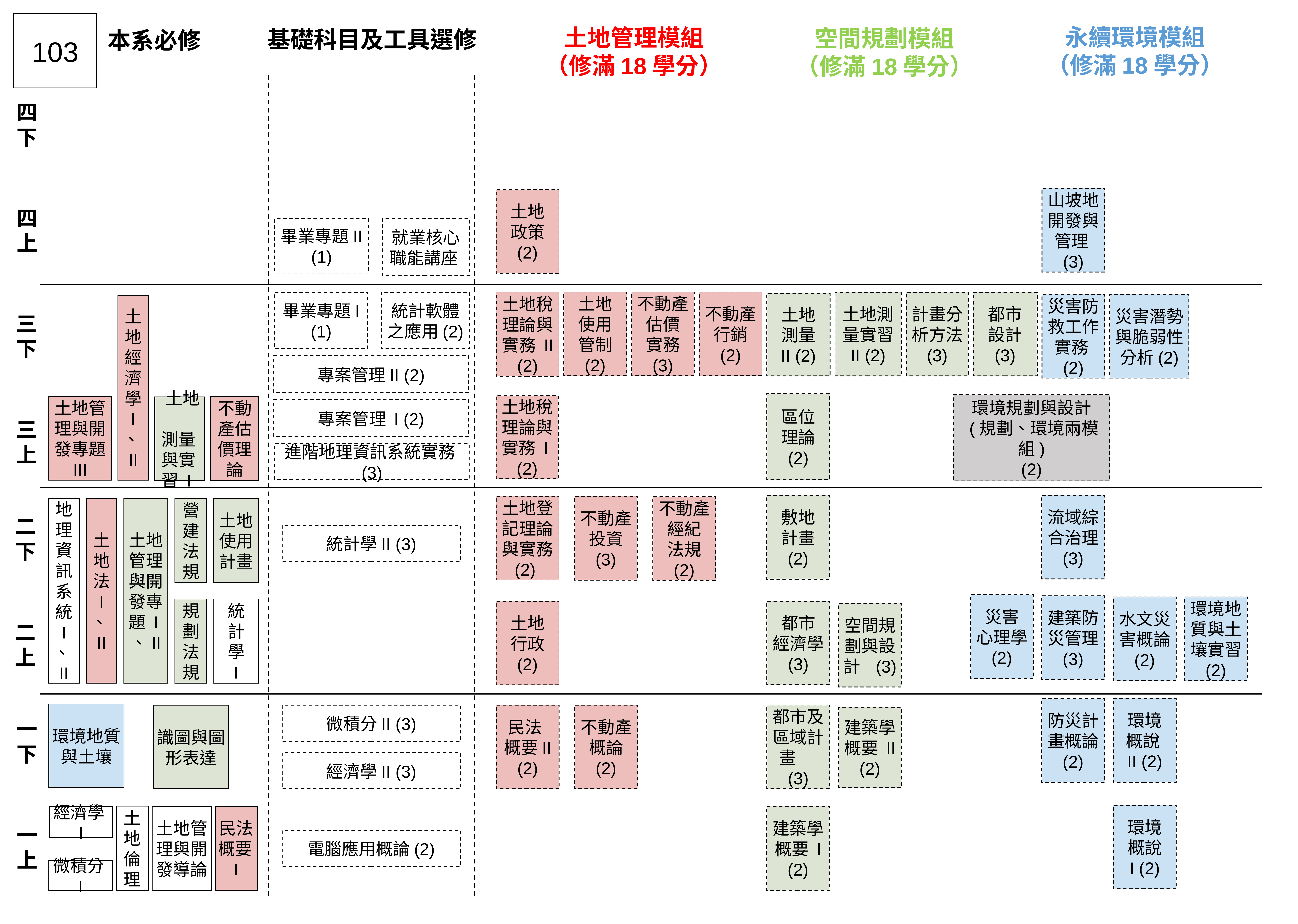

103
永續環境模組
（修滿18學分）
土地管理模組
（修滿18學分）
空間規劃模組
（修滿18學分）
基礎科目及工具選修
本系必修
四
下
山坡地開發與管理(3)
土地
政策
(2)
四
上
就業核心職能講座
畢業專題II
(1)
土地稅理論與實務 II
(2)
土地
使用
管制
(2)
不動產
估價
實務
(3)
不動產
行銷
(2)
畢業專題I
(1)
統計軟體之應用(2)
土地測量實習
II (2)
計畫分析方法
(3)
都市
設計
(3)
土地
測量
II (2)
災害防救工作實務(2)
災害潛勢與脆弱性分析(2)
土地經濟學 I
、II
三
下
專案管理II (2)
區位
理論
(2)
環境規劃與設計
 (規劃、環境兩模組)
(2)
土地稅理論與實務 I  (2)
不動產估價理論
土地管理與開發專題
III
 土地
 測量
 與實
 習 I
專案管理 I (2)
三
上
進階地理資訊系統實務(3)
流域綜合治理
(3)
敷地
計畫
(2)
土地登記理論與實務
(2)
不動產
投資
(3)
不動產
經紀
法規
(2)
地理資訊系統
I
、II
土地法 I
、II
土地管理與開發專題 I.
、II
營建法規
土地使用計畫
二
下
統計學II (3)
災害
心理學
(2)
建築防災管理
(3)

水文災害概論
(2)

環境地質與土壤實習
(2)
規劃法規
統
計
學
I
都市
經濟學
(3)
土地
行政
(2)
空間規劃與設計   (3)
二
上
環境
概說
II (2)
防災計畫概論
(2)
環境地質與土壤
都市及區域計畫　(3)
識圖與圖形表達
微積分II (3)
 .民法
概要II
(2)
不動產概論
(2)
建築學
概要 II
(2)
一
下
經濟學II (3)
環境
概說
I (2)
土地倫理
民法概要I
經濟學I
建築學
概要 I
(2)
土地管理與開發導論
一
上
電腦應用概論(2)
微積分I